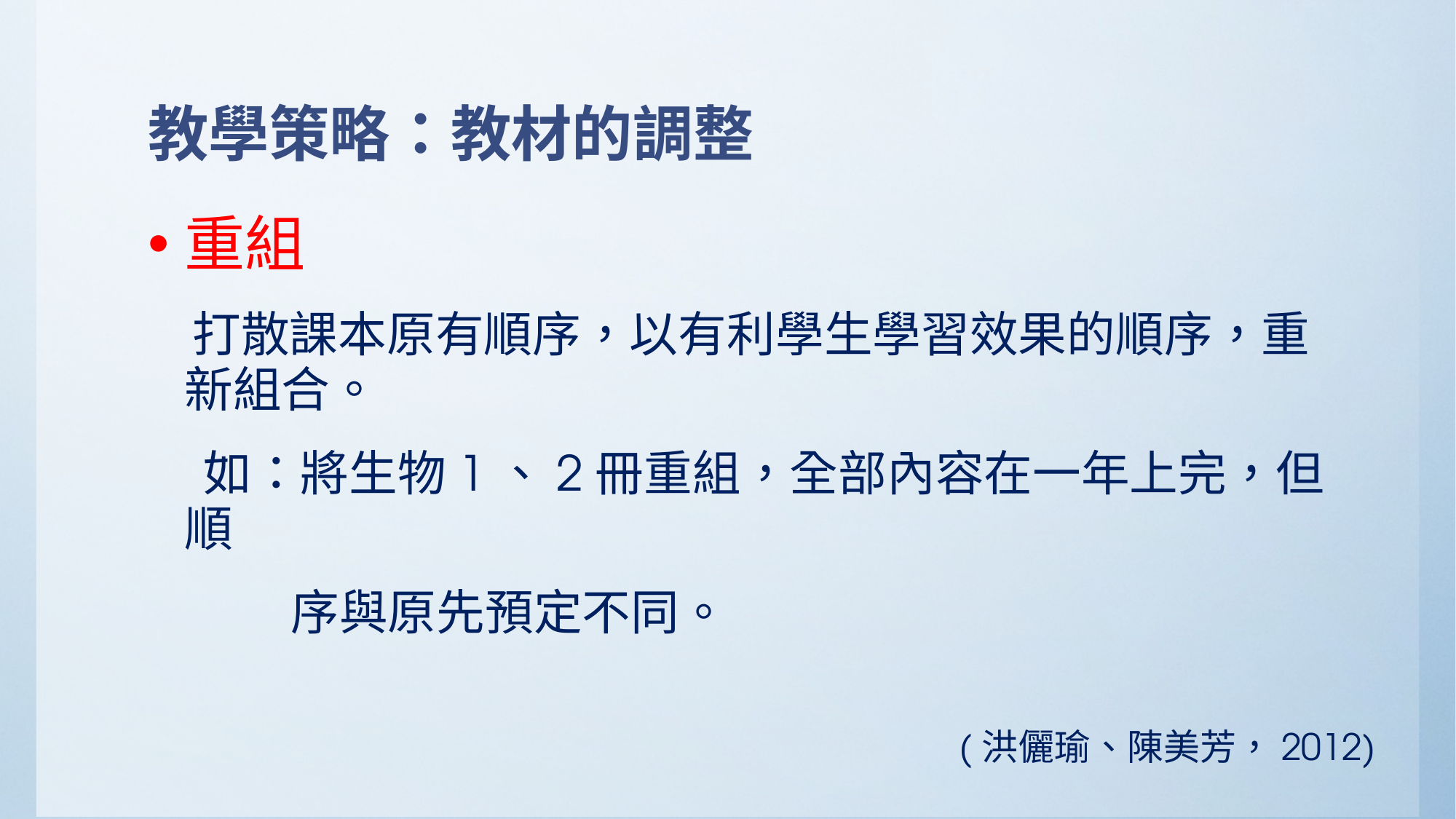

# 教學策略：教材的調整
重組
   打散課本原有順序，以有利學生學習效果的順序，重新組合。
    如：將生物1、2冊重組，全部內容在一年上完，但順
            序與原先預定不同。
(洪儷瑜、陳美芳，2012)